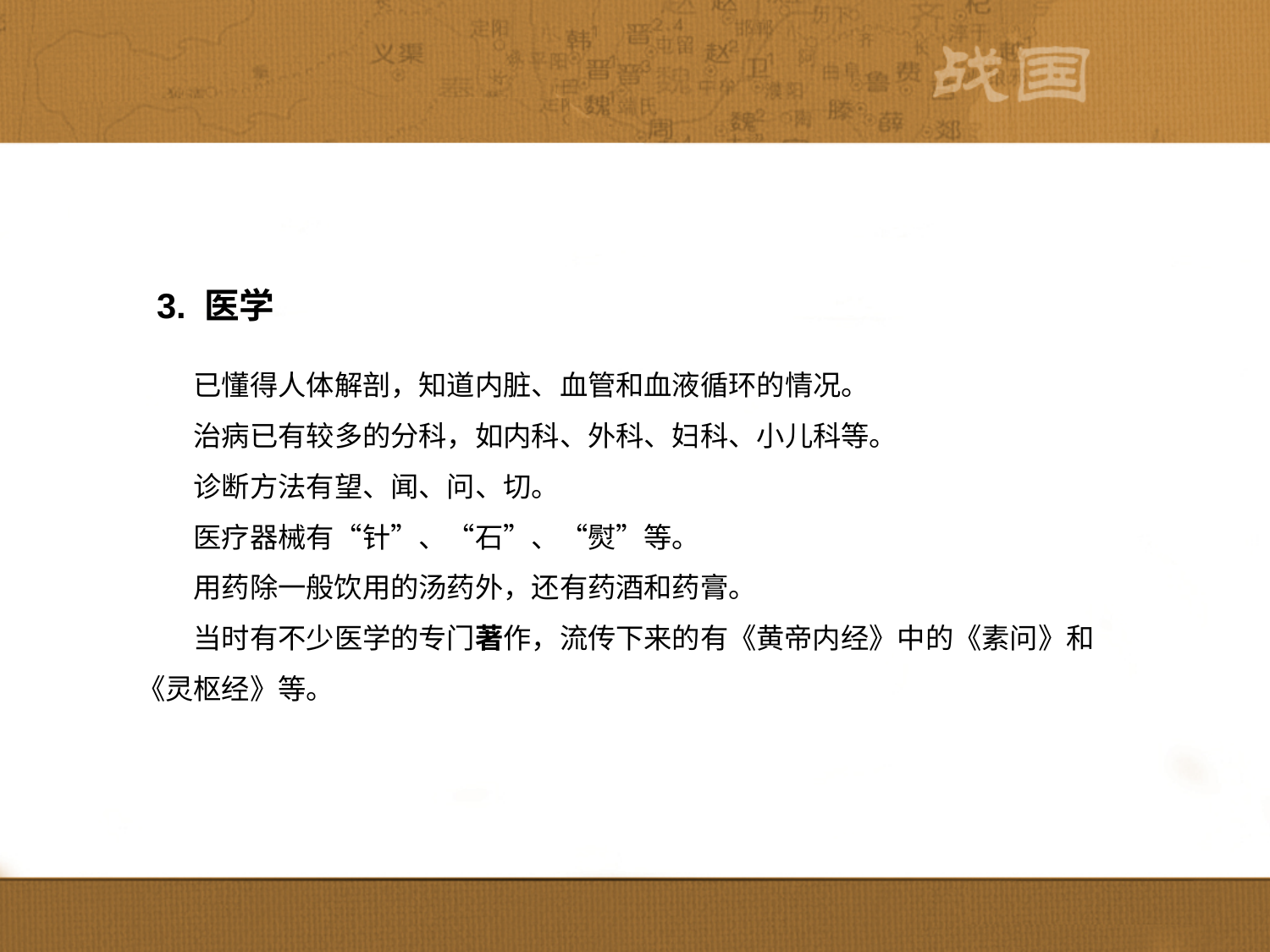

3. 医学
　　已懂得人体解剖，知道内脏、血管和血液循环的情况。
　　治病已有较多的分科，如内科、外科、妇科、小儿科等。
　　诊断方法有望、闻、问、切。
　　医疗器械有“针”、“石”、“熨”等。
　　用药除一般饮用的汤药外，还有药酒和药膏。
　　当时有不少医学的专门著作，流传下来的有《黄帝内经》中的《素问》和《灵枢经》等。